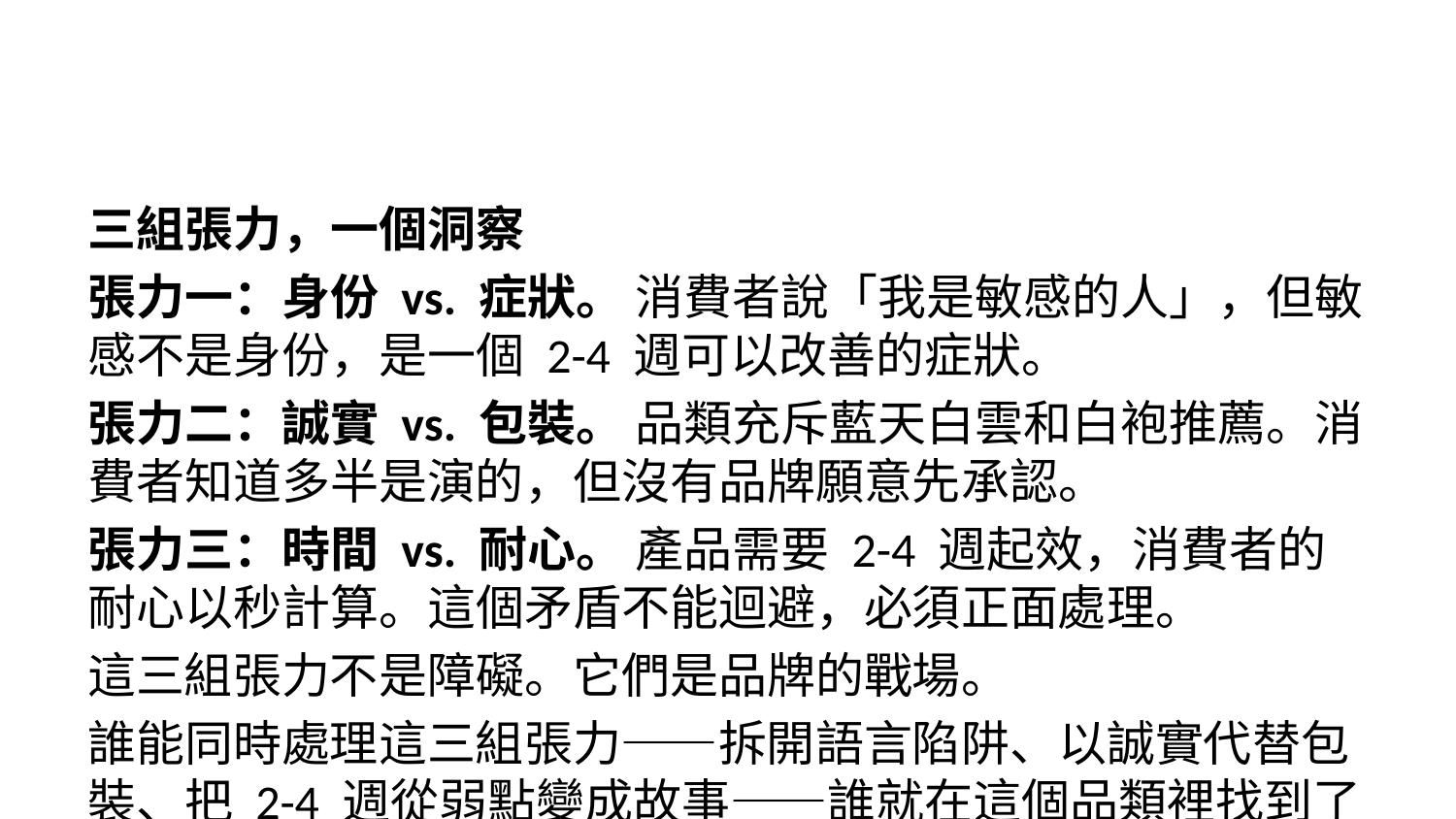

三組張力，一個洞察
張力一：身份 vs. 症狀。 消費者說「我是敏感的人」，但敏感不是身份，是一個 2-4 週可以改善的症狀。
張力二：誠實 vs. 包裝。 品類充斥藍天白雲和白袍推薦。消費者知道多半是演的，但沒有品牌願意先承認。
張力三：時間 vs. 耐心。 產品需要 2-4 週起效，消費者的耐心以秒計算。這個矛盾不能迴避，必須正面處理。
這三組張力不是障礙。它們是品牌的戰場。
誰能同時處理這三組張力——拆開語言陷阱、以誠實代替包裝、把 2-4 週從弱點變成故事——誰就在這個品類裡找到了自己的位置。
由此浮現一個核心洞察：
「敏感」這個詞，同時是牙膏品類最大的入口和最大的障礙。
它是入口，因為每個人都知道自己「敏感」。它是障礙，因為大家把它當成性格，不當成問題。
誰能重新定義「敏感」這個詞，誰就重新定義整個品類。